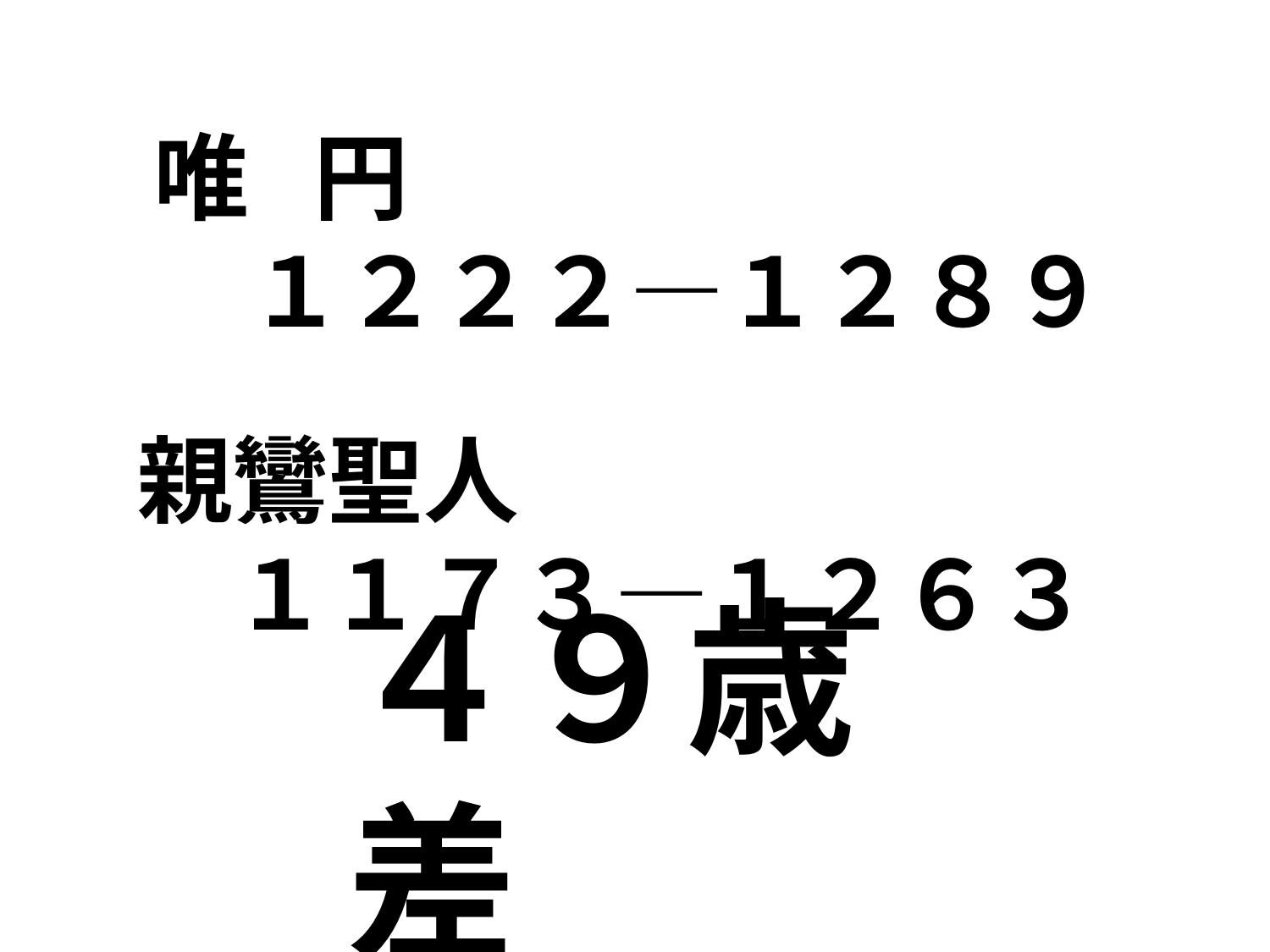

唯   円
  　１２２２―１２８９
# 親鸞聖人 　１１７３―１２６３
４９歳差